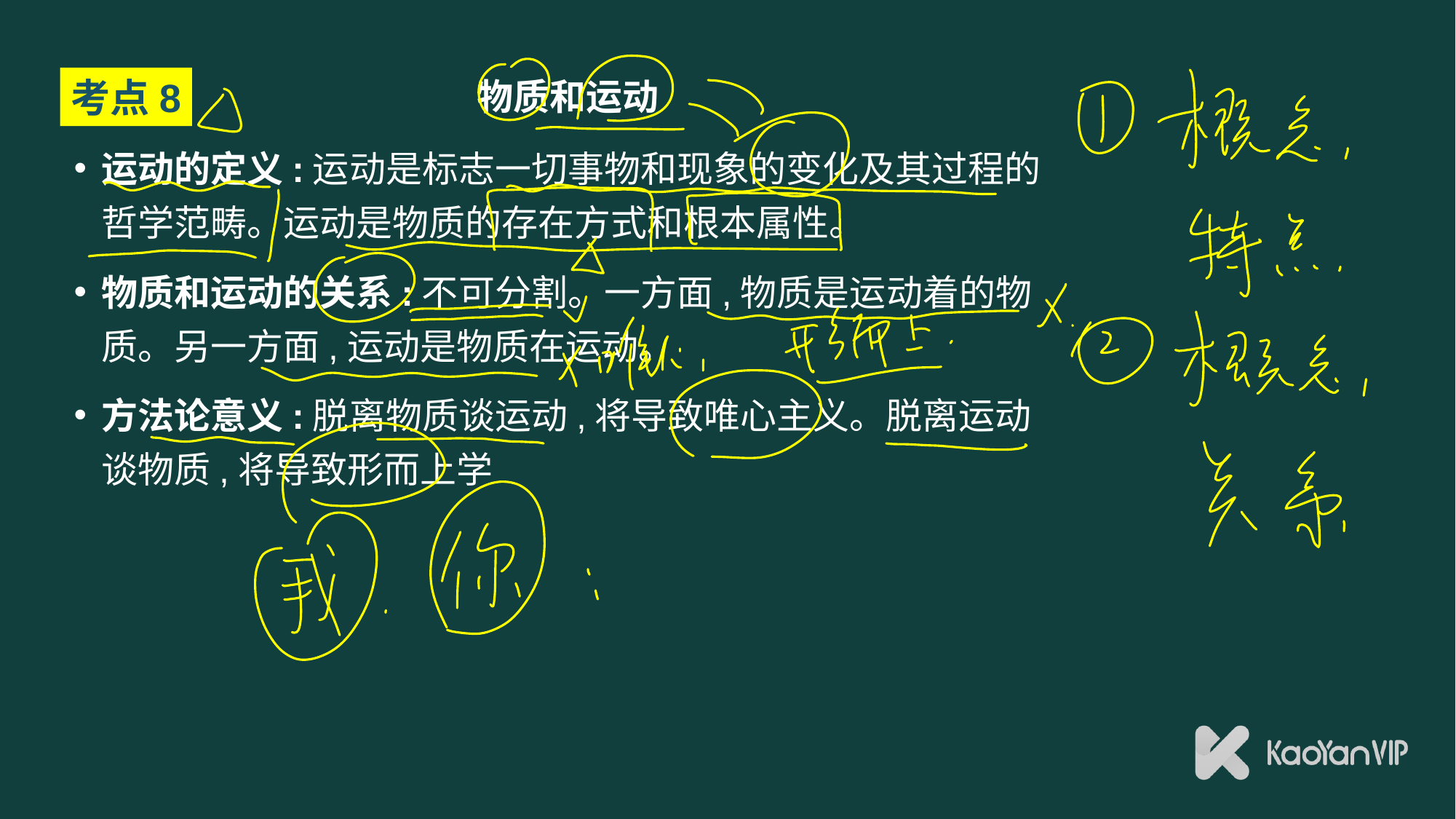

# 物质和运动
考点8
运动的定义:运动是标志一切事物和现象的变化及其过程的 哲学范畴。运动是物质的存在方式和根本属性。
物质和运动的关系:不可分割。一方面,物质是运动着的物 质。另一方面,运动是物质在运动。
方法论意义:脱离物质谈运动,将导致唯心主义。脱离运动 谈物质,将导致形而上学